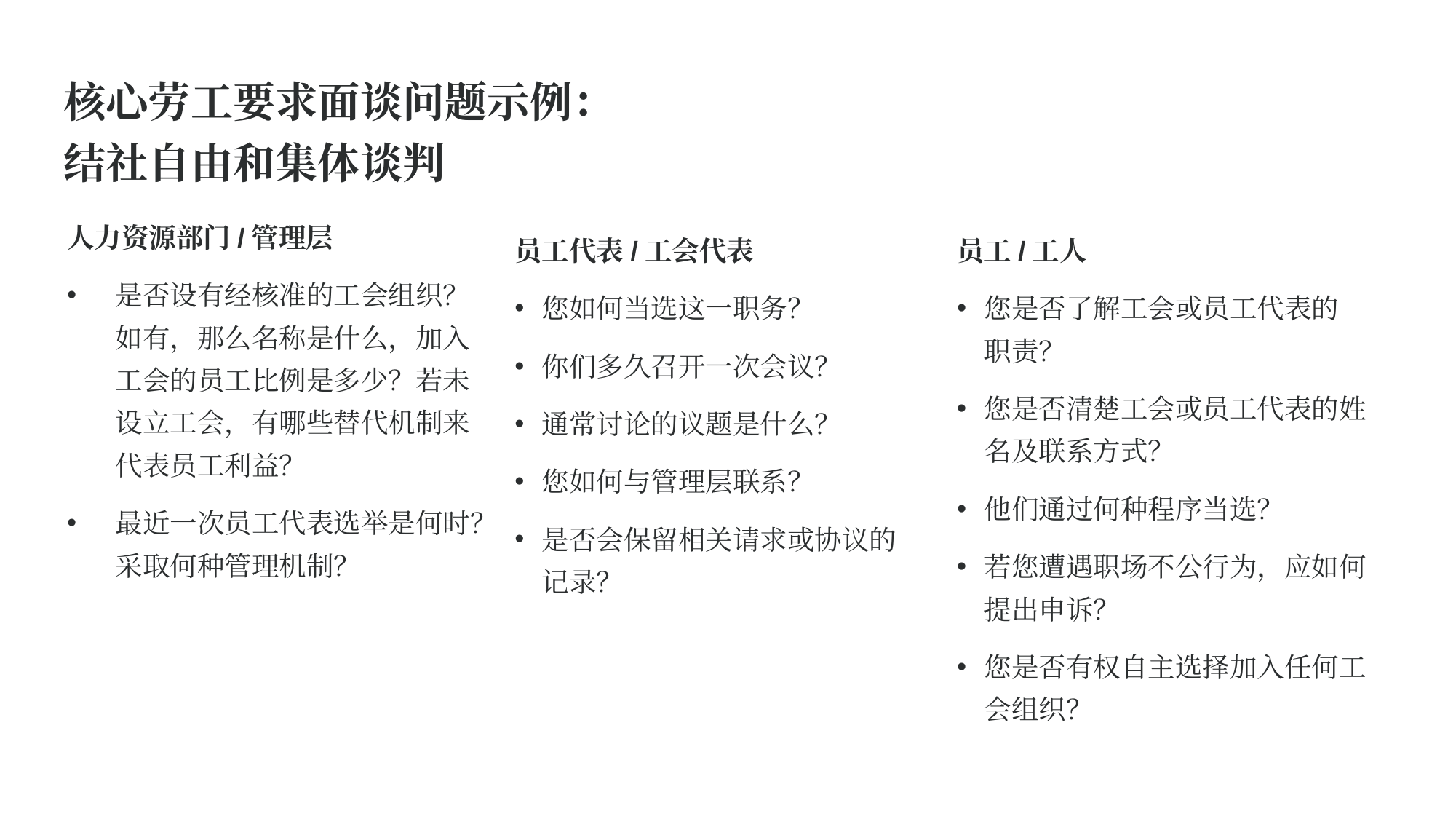

核心劳工要求面谈问题示例：
结社自由和集体谈判
人力资源部门/管理层
是否设有经核准的工会组织？如有，那么名称是什么，加入工会的员工比例是多少？若未设立工会，有哪些替代机制来代表员工利益？
最近一次员工代表选举是何时？采取何种管理机制？
员工代表/工会代表
您如何当选这一职务？
你们多久召开一次会议？
通常讨论的议题是什么？
您如何与管理层联系？
是否会保留相关请求或协议的记录？
员工/工人
您是否了解工会或员工代表的
职责？
您是否清楚工会或员工代表的姓名及联系方式？
他们通过何种程序当选？
若您遭遇职场不公行为，应如何提出申诉？
您是否有权自主选择加入任何工会组织？